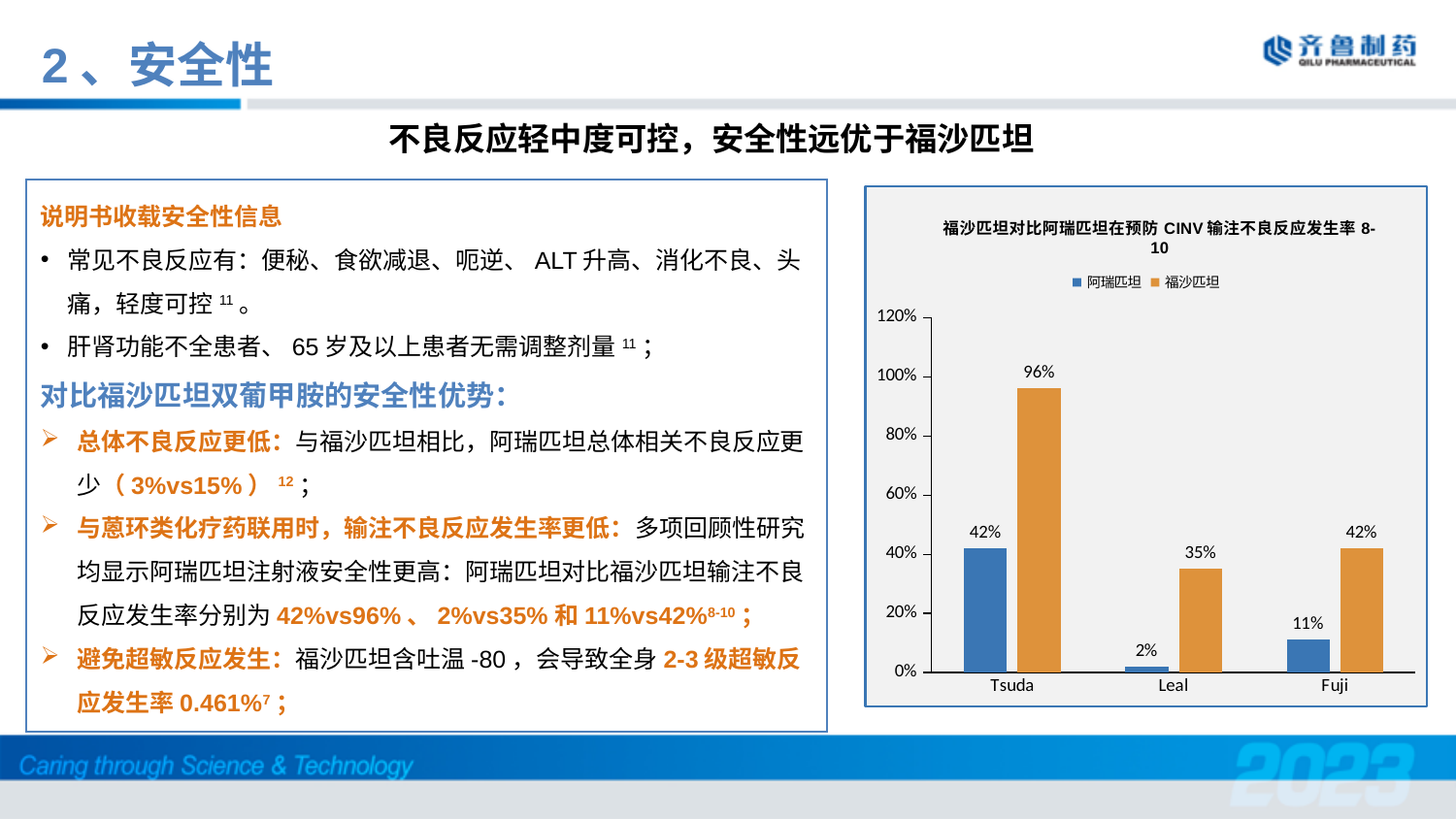

2、安全性
不良反应轻中度可控，安全性远优于福沙匹坦
说明书收载安全性信息
常见不良反应有：便秘、食欲减退、呃逆、ALT升高、消化不良、头痛，轻度可控11。
肝肾功能不全患者、65岁及以上患者无需调整剂量11；
对比福沙匹坦双葡甲胺的安全性优势：
总体不良反应更低：与福沙匹坦相比，阿瑞匹坦总体相关不良反应更少（3%vs15%）12；
与蒽环类化疗药联用时，输注不良反应发生率更低：多项回顾性研究均显示阿瑞匹坦注射液安全性更高：阿瑞匹坦对比福沙匹坦输注不良反应发生率分别为42%vs96%、2%vs35%和11%vs42%8-10；
避免超敏反应发生：福沙匹坦含吐温-80，会导致全身2-3级超敏反应发生率0.461%7；

### Chart: 福沙匹坦对比阿瑞匹坦在预防CINV输注不良反应发生率8-10

| Category | 阿瑞匹坦 | 福沙匹坦 |
|---|---|---|
| Tsuda | 0.42 | 0.96 |
| Leal | 0.02 | 0.35 |
| Fuji | 0.11 | 0.42 |